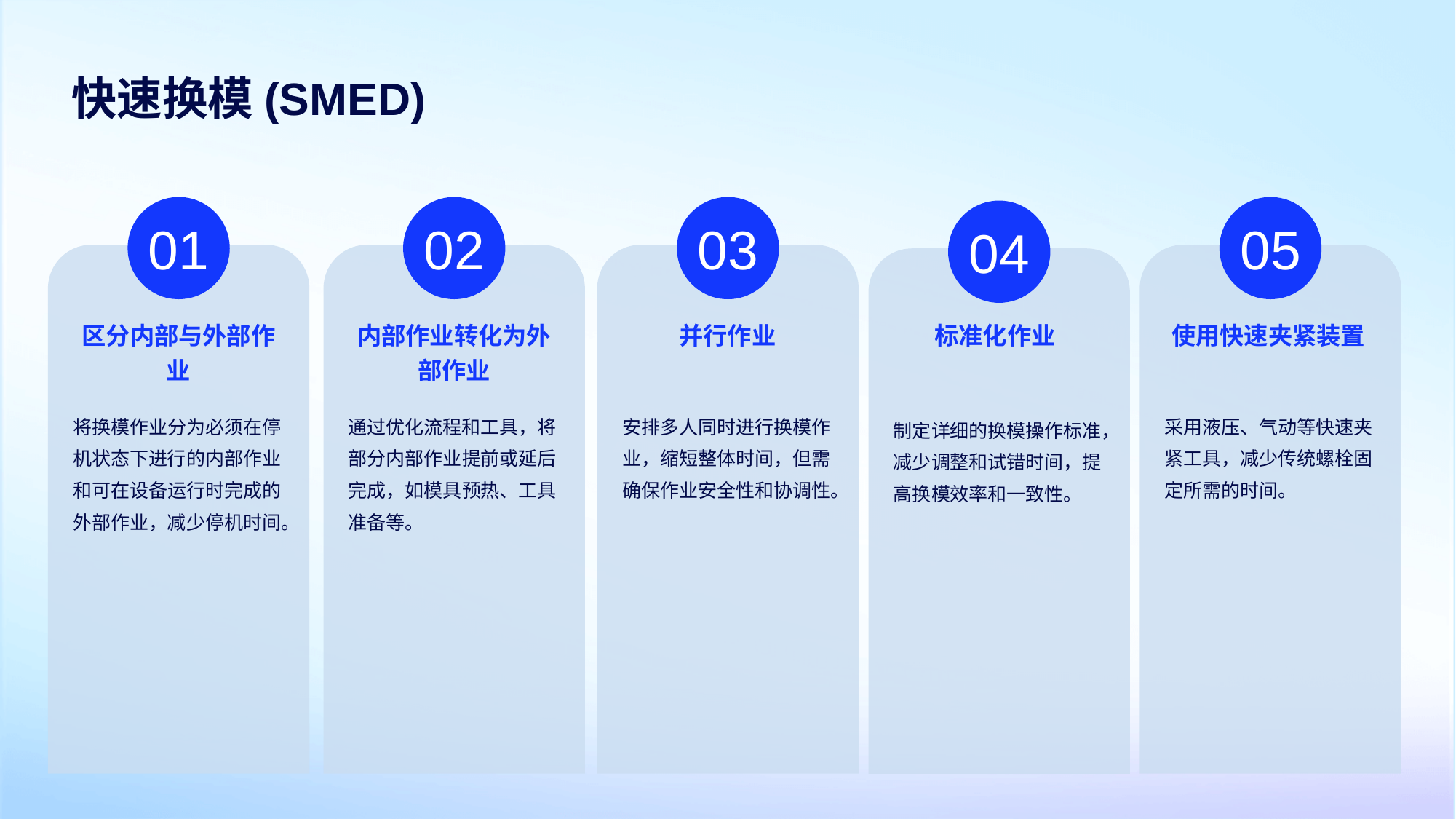

快速换模(SMED)

01
02
03
05
04

区分内部与外部作业
内部作业转化为外部作业
并行作业
标准化作业
使用快速夹紧装置
将换模作业分为必须在停机状态下进行的内部作业和可在设备运行时完成的外部作业，减少停机时间。
通过优化流程和工具，将部分内部作业提前或延后完成，如模具预热、工具准备等。
安排多人同时进行换模作业，缩短整体时间，但需确保作业安全性和协调性。
采用液压、气动等快速夹紧工具，减少传统螺栓固定所需的时间。
制定详细的换模操作标准，减少调整和试错时间，提高换模效率和一致性。